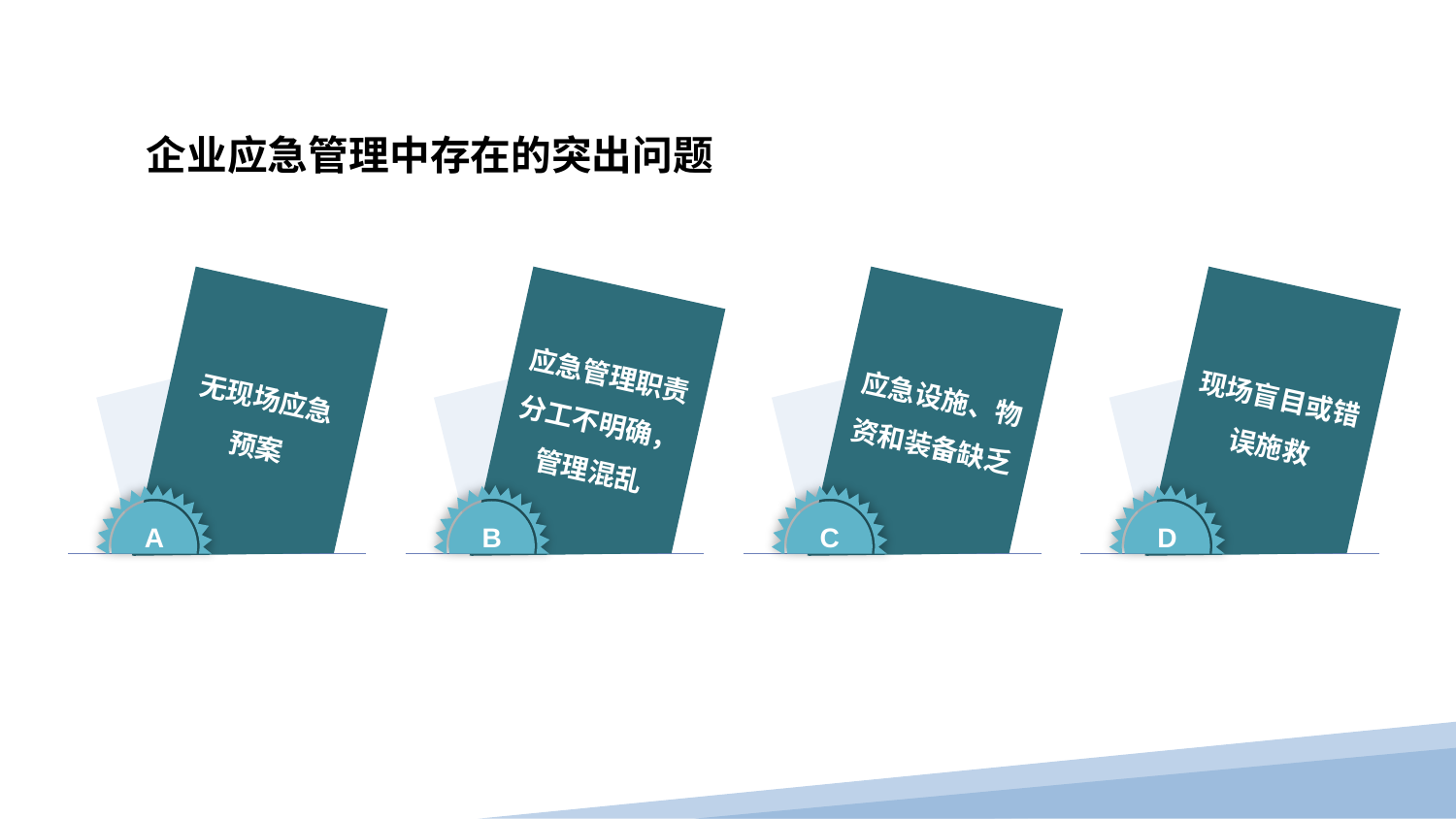

企业应急管理中存在的突出问题
无现场应急
预案
应急管理职责分工不明确，管理混乱
应急设施、物资和装备缺乏
现场盲目或错误施救

A
B
C
D